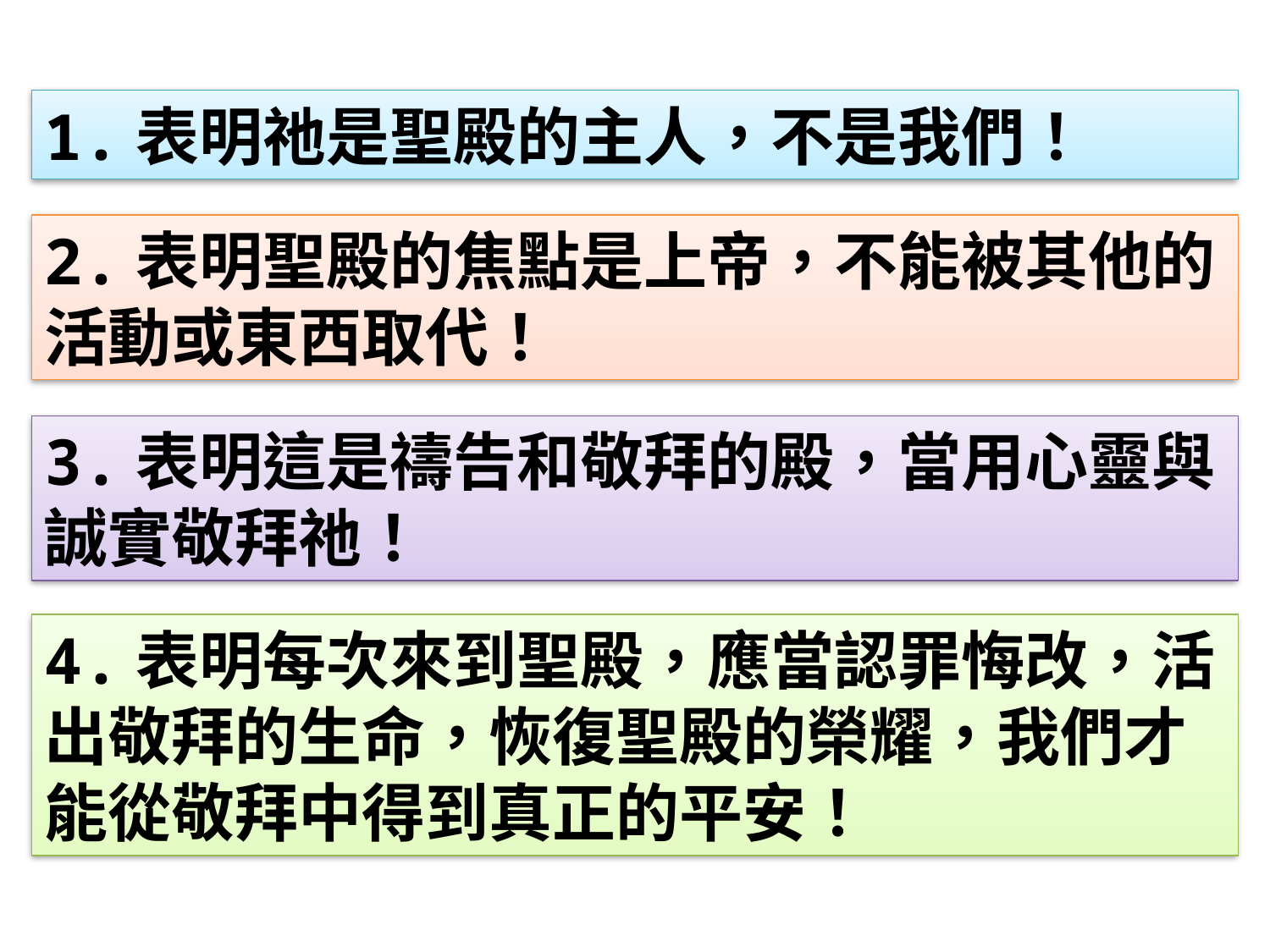

1.表明祂是聖殿的主人，不是我們！
2.表明聖殿的焦點是上帝，不能被其他的活動或東西取代！
3.表明這是禱告和敬拜的殿，當用心靈與誠實敬拜祂！
4.表明每次來到聖殿，應當認罪悔改，活出敬拜的生命，恢復聖殿的榮耀，我們才能從敬拜中得到真正的平安！